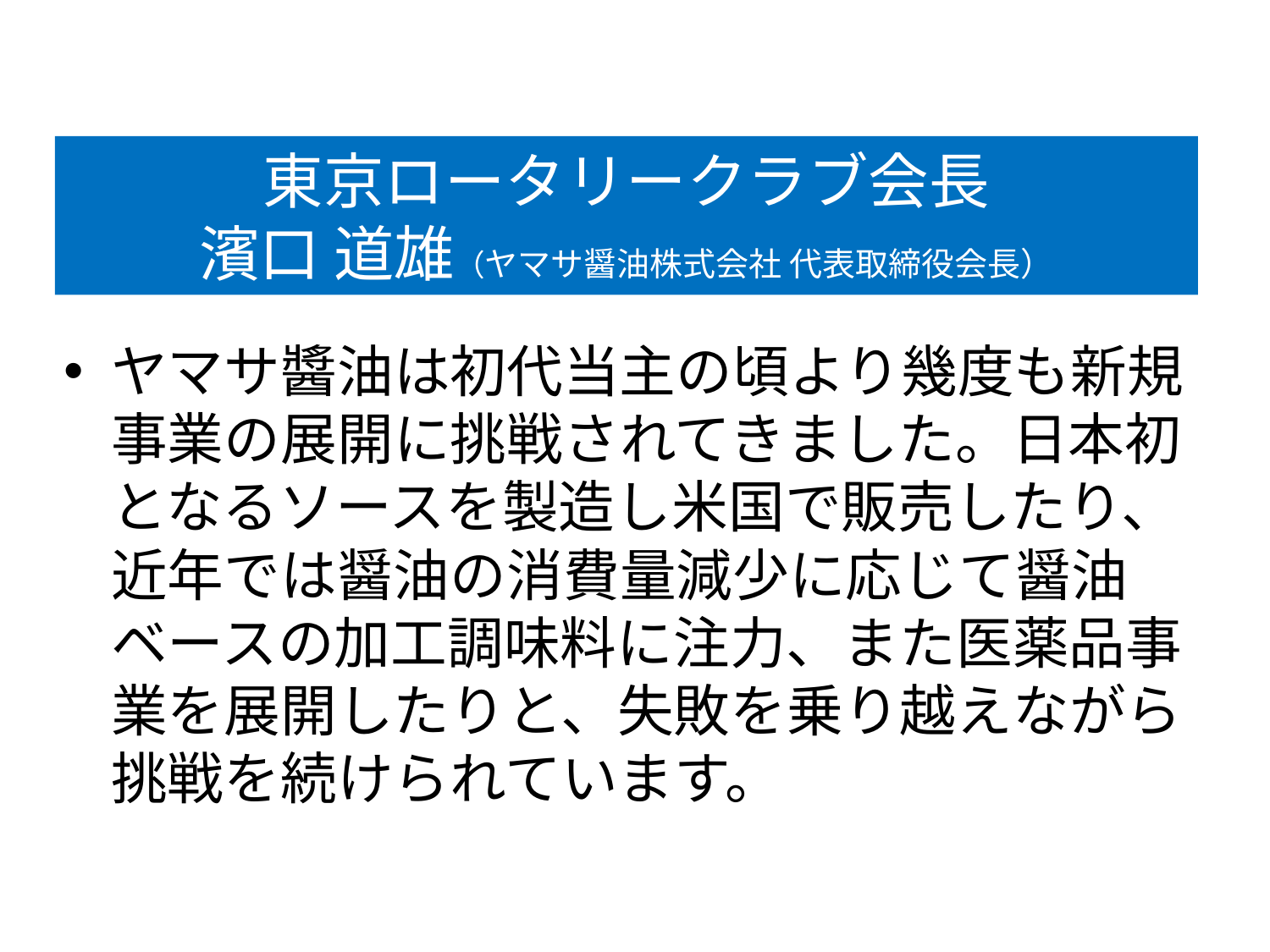

# 東京ロータリークラブ会長 濱口 道雄（ヤマサ醤油株式会社 代表取締役会長）
ヤマサ醬油は初代当主の頃より幾度も新規事業の展開に挑戦されてきました。日本初となるソースを製造し米国で販売したり、近年では醤油の消費量減少に応じて醤油ベースの加工調味料に注力、また医薬品事業を展開したりと、失敗を乗り越えながら挑戦を続けられています。